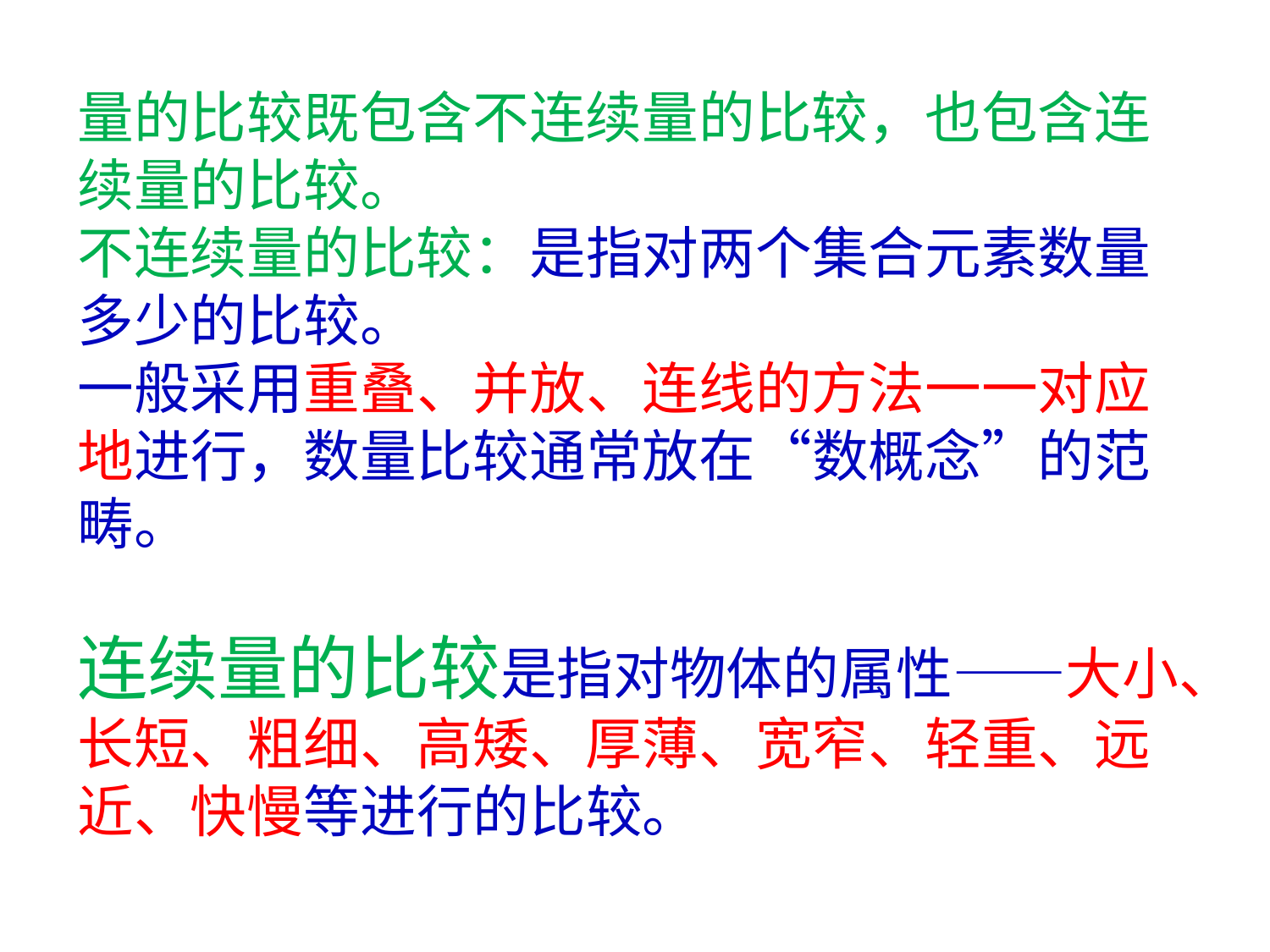

量的比较既包含不连续量的比较，也包含连续量的比较。
不连续量的比较：是指对两个集合元素数量多少的比较。
一般采用重叠、并放、连线的方法一一对应地进行，数量比较通常放在“数概念”的范畴。

连续量的比较是指对物体的属性——大小、长短、粗细、高矮、厚薄、宽窄、轻重、远近、快慢等进行的比较。